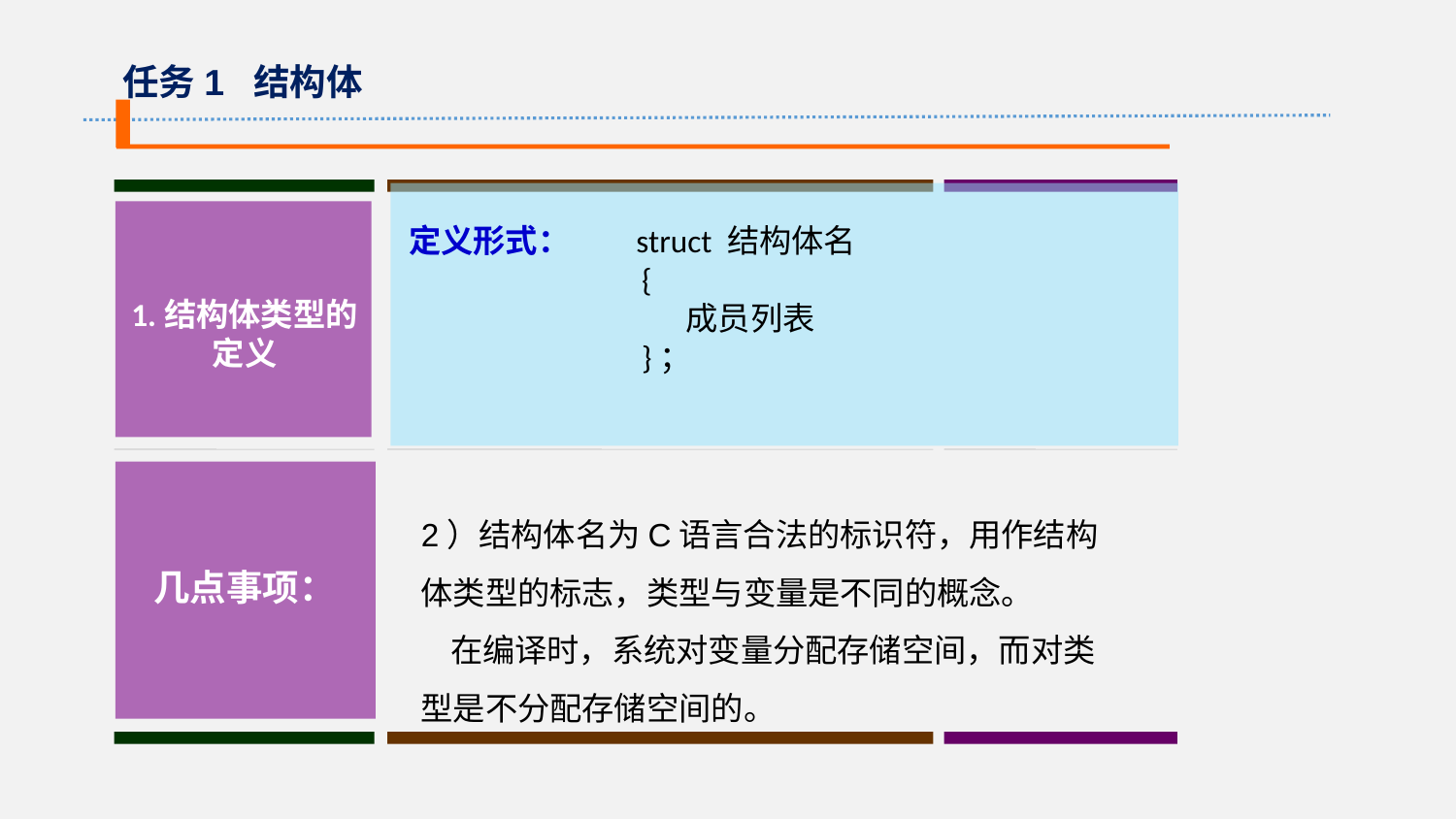

任务1  结构体

定义形式：        struct 结构体名
                                {
                                     成员列表
                                }；
1.结构体类型的
定义

2）结构体名为C语言合法的标识符，用作结构体类型的标志，类型与变量是不同的概念。
   在编译时，系统对变量分配存储空间，而对类型是不分配存储空间的。
几点事项：